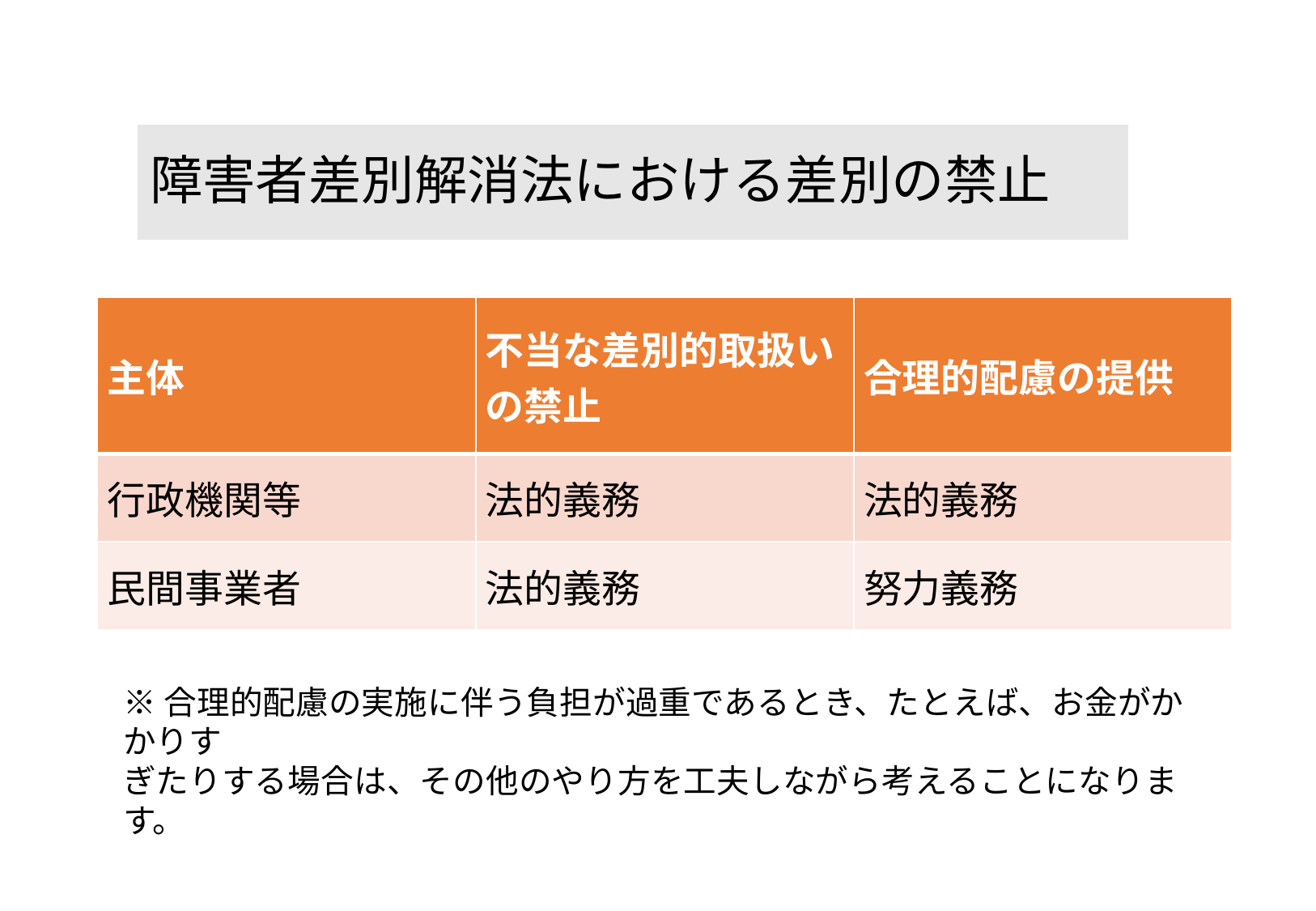

# 障害者差別解消法における差別の禁止
| 主体 | 不当な差別的取扱い の禁止 | 合理的配慮の提供 |
| --- | --- | --- |
| 行政機関等 | 法的義務 | 法的義務 |
| 民間事業者 | 法的義務 | 努力義務 |
※合理的配慮の実施に伴う負担が過重であるとき、たとえば、お金がかかりす
ぎたりする場合は、その他のやり方を工夫しながら考えることになります。